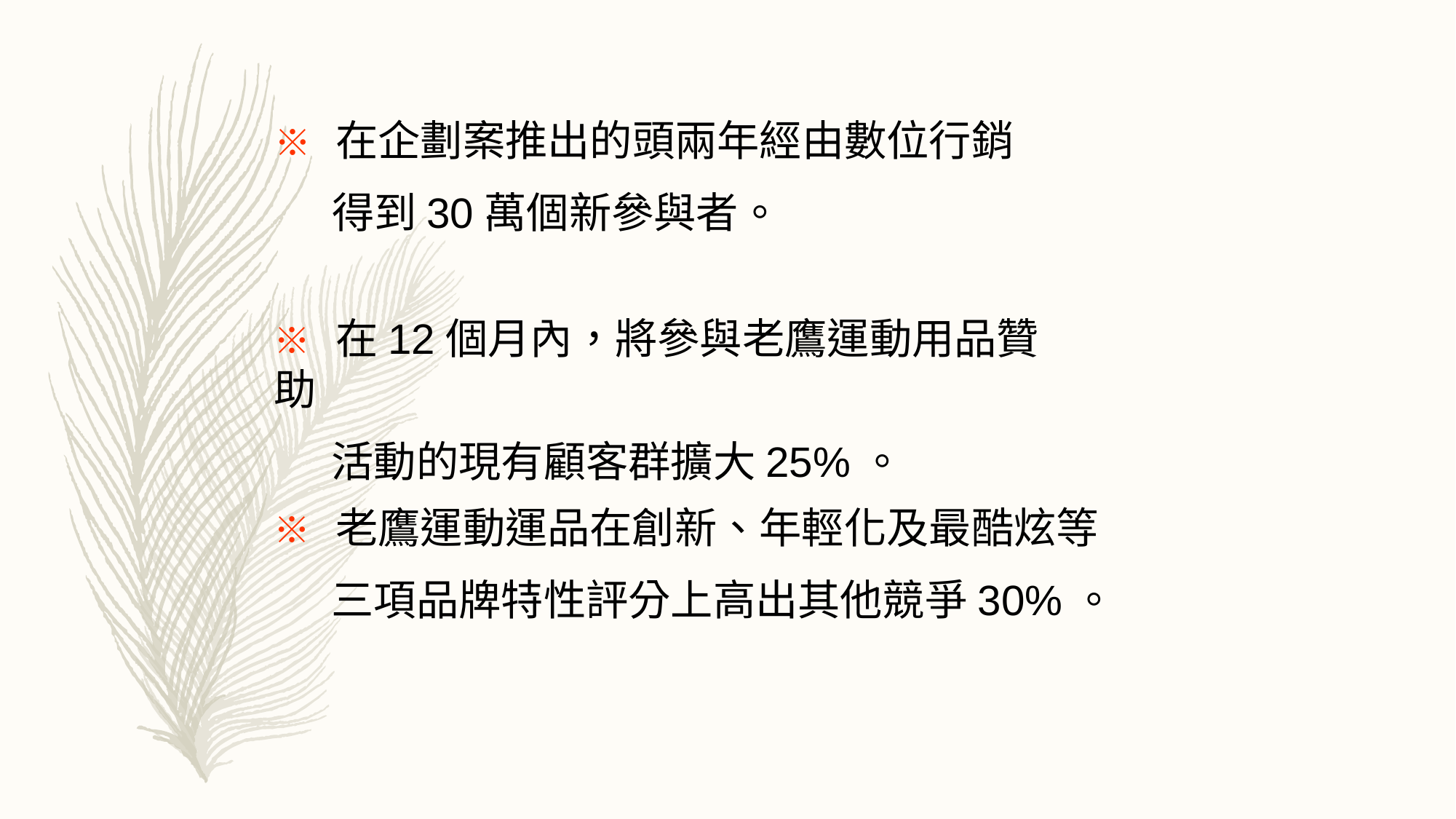

※  在企劃案推出的頭兩年經由數位行銷
     得到30萬個新參與者。

※  在12個月內，將參與老鷹運動用品贊助
     活動的現有顧客群擴大25%。

※  老鷹運動運品在創新、年輕化及最酷炫等
     三項品牌特性評分上高出其他競爭30%。